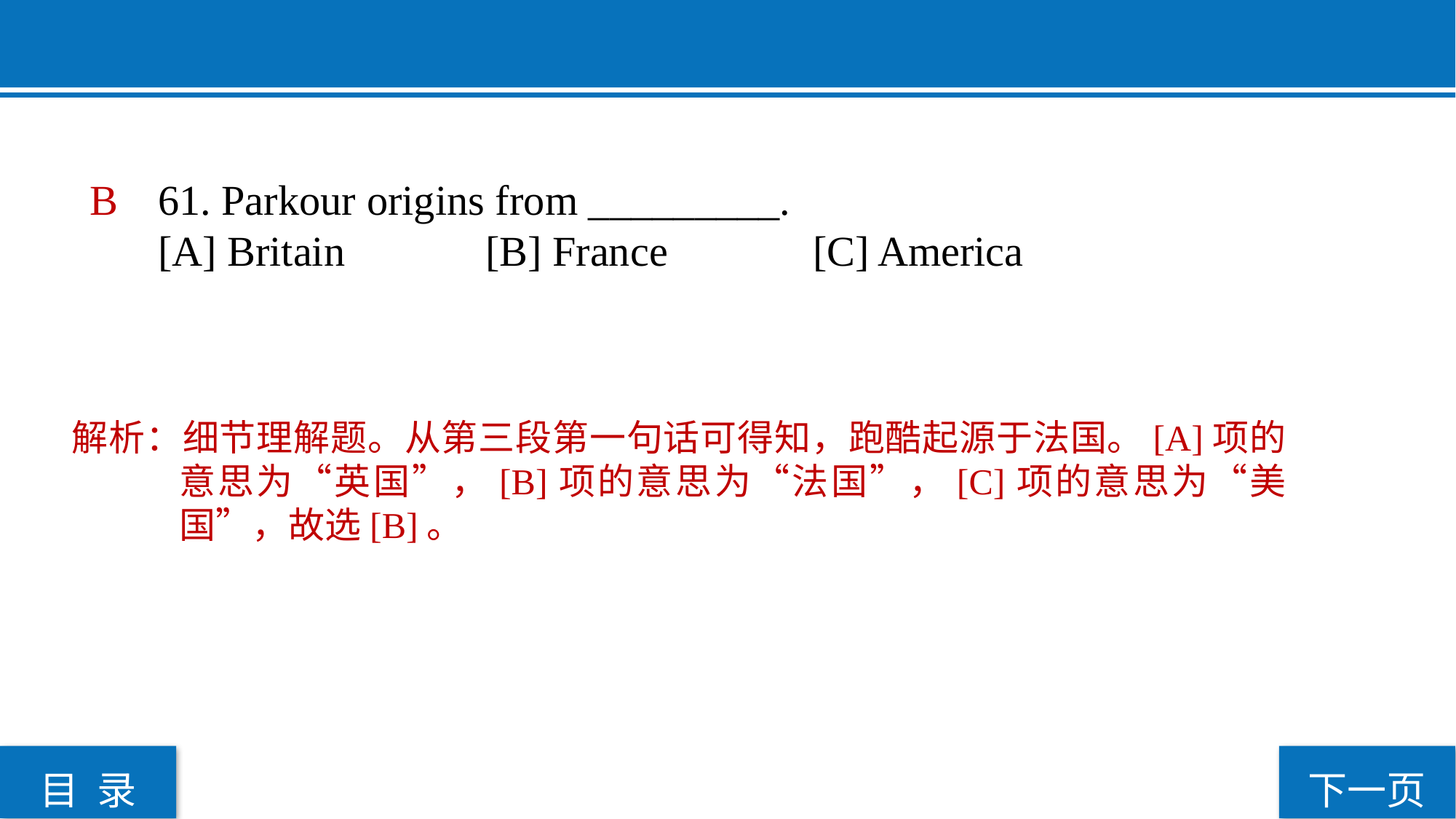

B
61. Parkour origins from _________.
[A] Britain 		[B] France 		[C] America
解析：细节理解题。从第三段第一句话可得知，跑酷起源于法国。[A]项的意思为“英国”，[B]项的意思为“法国”，[C]项的意思为“美国”，故选[B]。